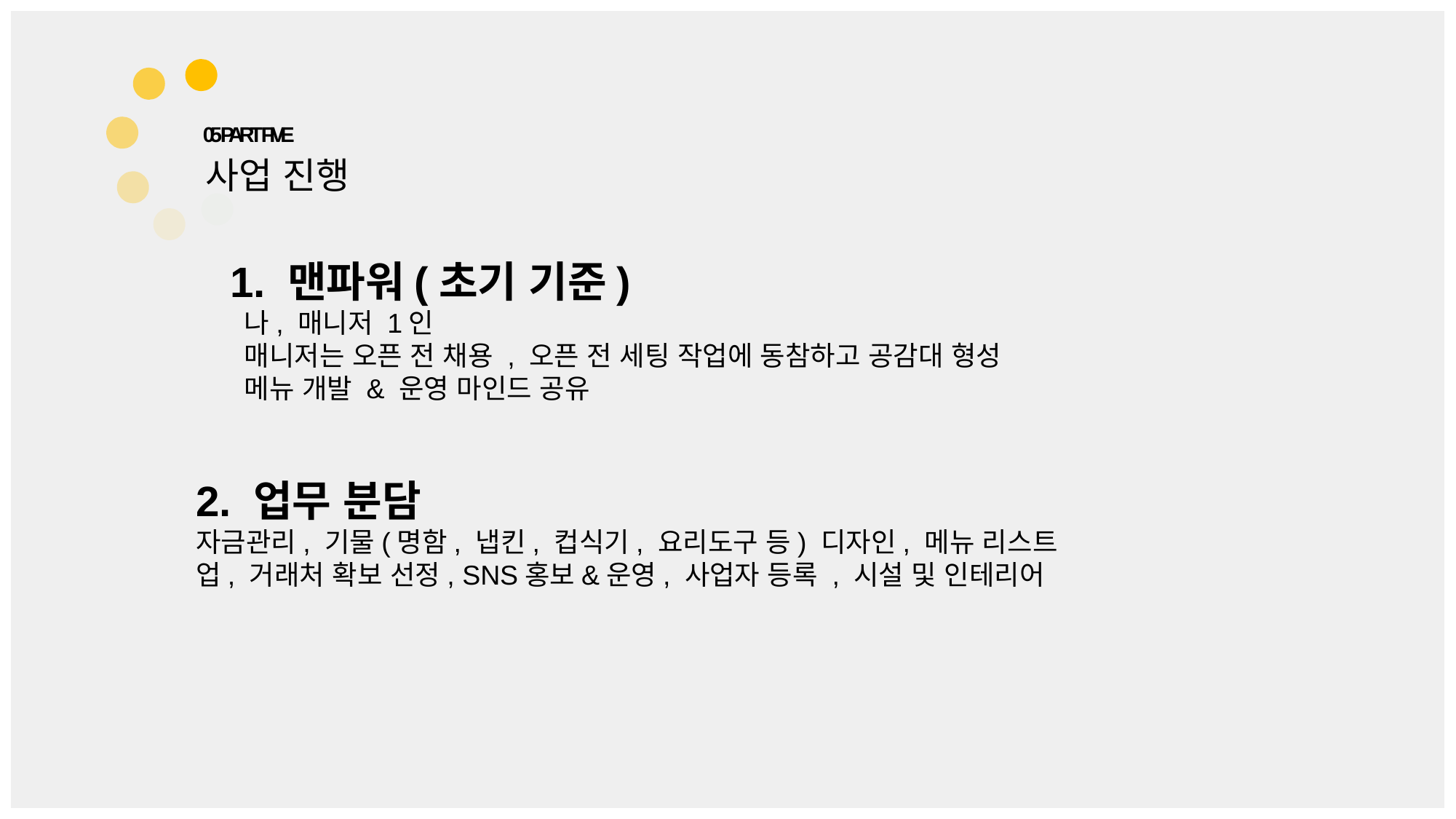

05  PART  FIVE
사업 진행

1. 맨파워(초기 기준)
 나, 매니저 1인
 매니저는 오픈 전 채용 , 오픈 전 세팅 작업에 동참하고 공감대 형성
 메뉴 개발 & 운영 마인드 공유

2. 업무 분담
자금관리, 기물(명함, 냅킨, 컵식기, 요리도구 등) 디자인, 메뉴 리스트 업, 거래처 확보 선정, SNS홍보&운영, 사업자 등록 , 시설 및 인테리어